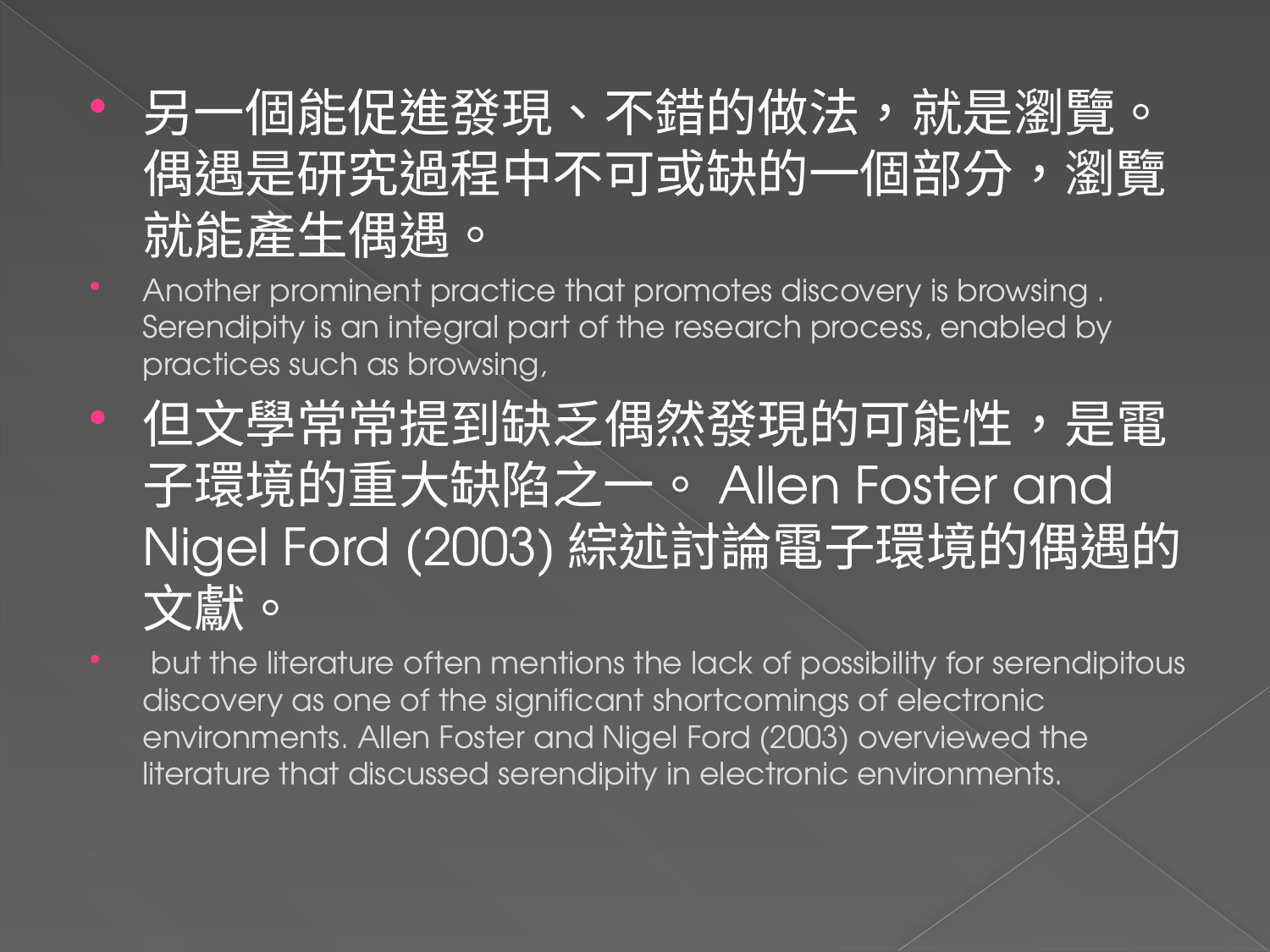

另一個能促進發現、不錯的做法，就是瀏覽。偶遇是研究過程中不可或缺的一個部分，瀏覽就能產生偶遇。
Another prominent practice that promotes discovery is browsing . Serendipity is an integral part of the research process, enabled by practices such as browsing,
但文學常常提到缺乏偶然發現的可能性，是電子環境的重大缺陷之一。Allen Foster and Nigel Ford (2003)綜述討論電子環境的偶遇的文獻。
 but the literature often mentions the lack of possibility for serendipitous discovery as one of the significant shortcomings of electronic environments. Allen Foster and Nigel Ford (2003) overviewed the literature that discussed serendipity in electronic environments.